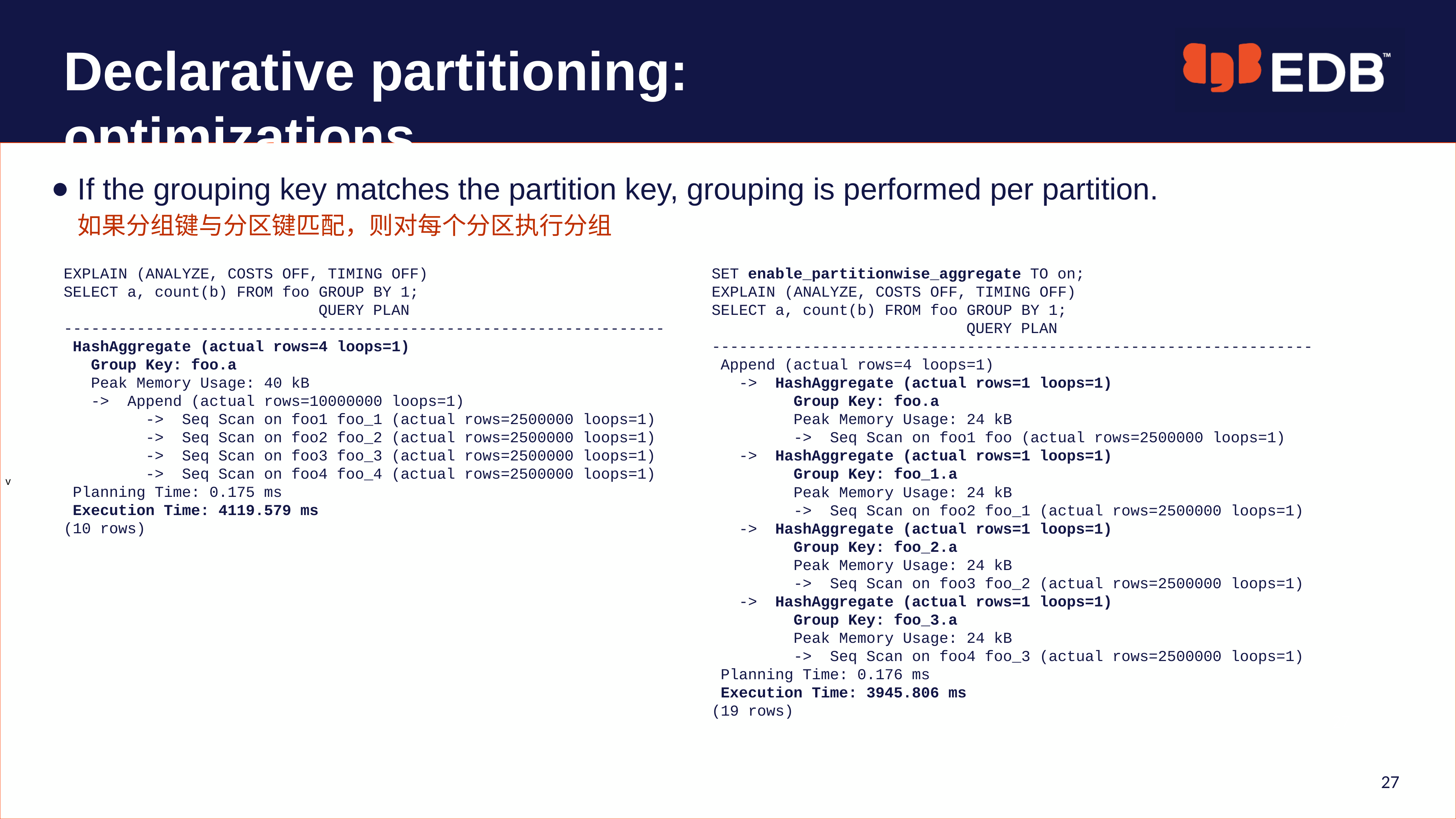

Declarative partitioning: optimizations
If the grouping key matches the partition key, grouping is performed per partition.
如果分组键与分区键匹配，则对每个分区执行分组

EXPLAIN (ANALYZE, COSTS OFF, TIMING OFF)
SELECT a, count(b) FROM foo GROUP BY 1;
                            QUERY PLAN
------------------------------------------------------------------
 HashAggregate (actual rows=4 loops=1)
   Group Key: foo.a
   Peak Memory Usage: 40 kB
   ->  Append (actual rows=10000000 loops=1)
         ->  Seq Scan on foo1 foo_1 (actual rows=2500000 loops=1)
         ->  Seq Scan on foo2 foo_2 (actual rows=2500000 loops=1)
         ->  Seq Scan on foo3 foo_3 (actual rows=2500000 loops=1)
         ->  Seq Scan on foo4 foo_4 (actual rows=2500000 loops=1)
 Planning Time: 0.175 ms
 Execution Time: 4119.579 ms
(10 rows)
SET enable_partitionwise_aggregate TO on;
EXPLAIN (ANALYZE, COSTS OFF, TIMING OFF)
SELECT a, count(b) FROM foo GROUP BY 1;
                            QUERY PLAN
------------------------------------------------------------------
 Append (actual rows=4 loops=1)
   ->  HashAggregate (actual rows=1 loops=1)
         Group Key: foo.a
         Peak Memory Usage: 24 kB
         ->  Seq Scan on foo1 foo (actual rows=2500000 loops=1)
   ->  HashAggregate (actual rows=1 loops=1)
         Group Key: foo_1.a
         Peak Memory Usage: 24 kB
         ->  Seq Scan on foo2 foo_1 (actual rows=2500000 loops=1)
   ->  HashAggregate (actual rows=1 loops=1)
         Group Key: foo_2.a
         Peak Memory Usage: 24 kB
         ->  Seq Scan on foo3 foo_2 (actual rows=2500000 loops=1)
   ->  HashAggregate (actual rows=1 loops=1)
         Group Key: foo_3.a
         Peak Memory Usage: 24 kB
         ->  Seq Scan on foo4 foo_3 (actual rows=2500000 loops=1)
 Planning Time: 0.176 ms
 Execution Time: 3945.806 ms
(19 rows)
27
27